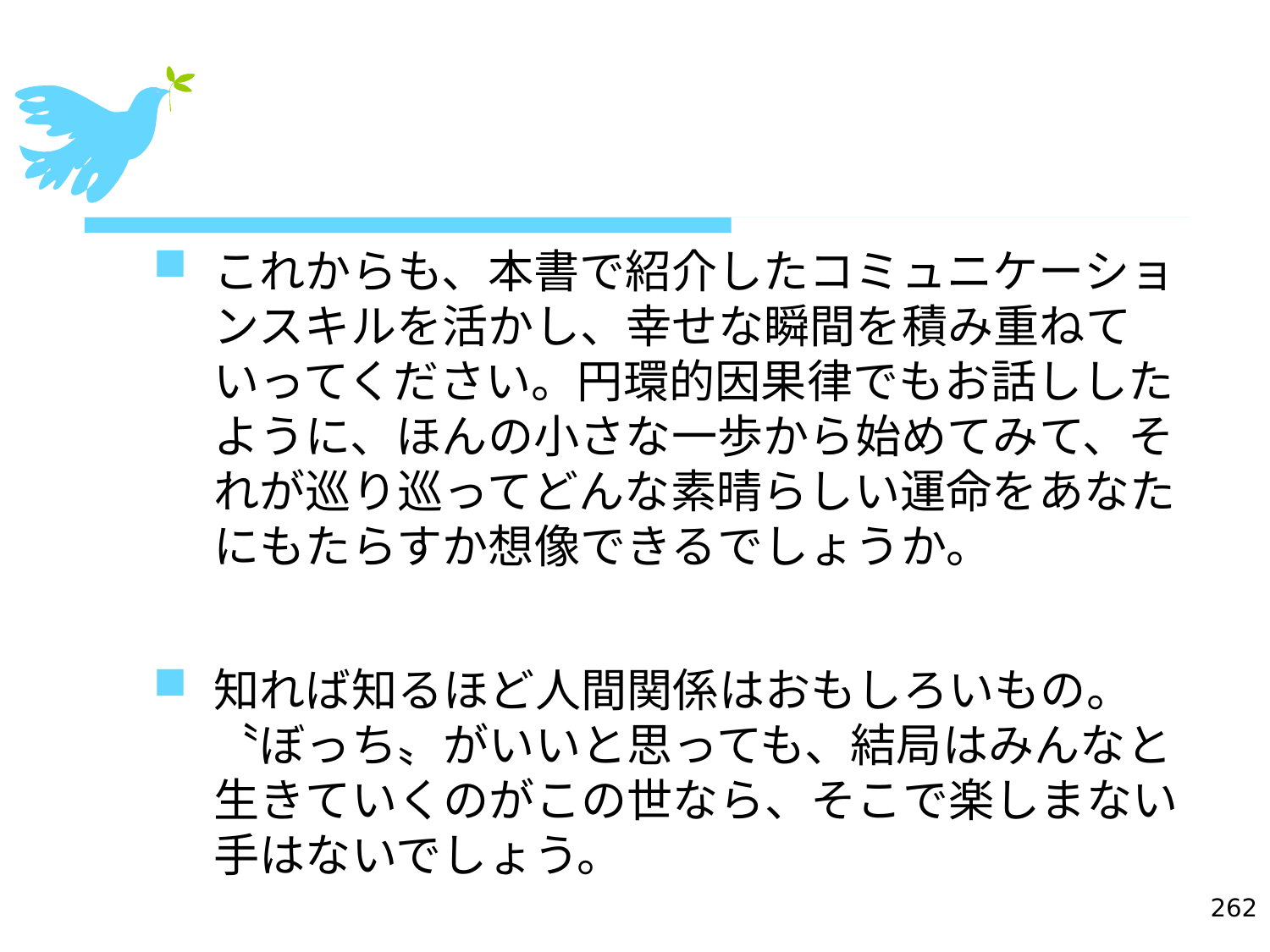

#
これからも、本書で紹介したコミュニケーションスキルを活かし、幸せな瞬間を積み重ねていってください。円環的因果律でもお話ししたように、ほんの小さな一歩から始めてみて、それが巡り巡ってどんな素晴らしい運命をあなたにもたらすか想像できるでしょうか。

知れば知るほど人間関係はおもしろいもの。
〝ぼっち〟がいいと思っても、結局はみんなと生きていくのがこの世なら、そこで楽しまない手はないでしょう。
262